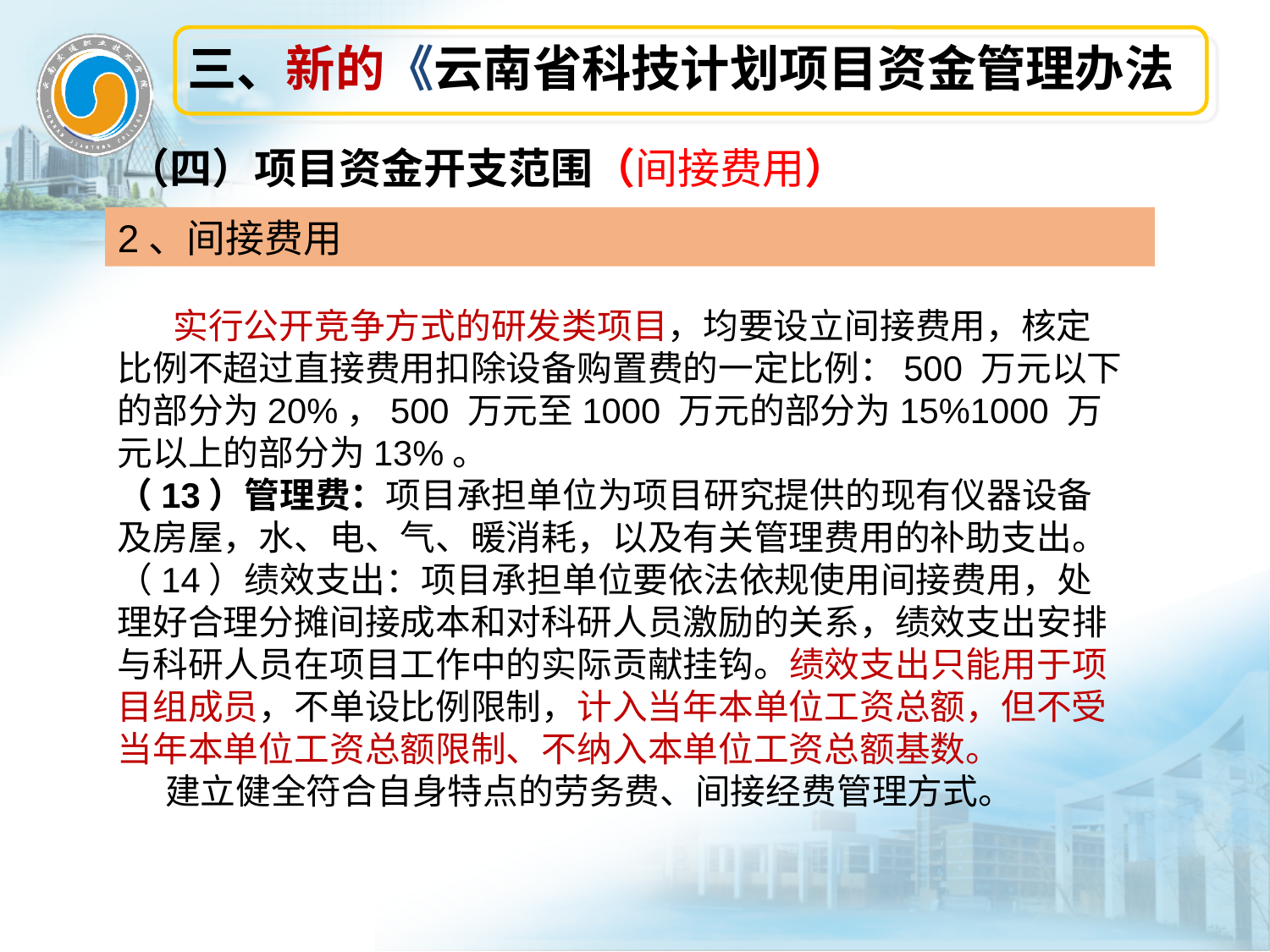

三、新的《云南省科技计划项目资金管理办法

（四）项目资金开支范围（间接费用）
2、间接费用
      实行公开竞争方式的研发类项目，均要设立间接费用，核定比例不超过直接费用扣除设备购置费的一定比例：500 万元以下的部分为20%，500 万元至1000 万元的部分为15%1000 万元以上的部分为13%。
（13）管理费：项目承担单位为项目研究提供的现有仪器设备及房屋，水、电、气、暖消耗，以及有关管理费用的补助支出。
（14）绩效支出：项目承担单位要依法依规使用间接费用，处理好合理分摊间接成本和对科研人员激励的关系，绩效支出安排与科研人员在项目工作中的实际贡献挂钩。绩效支出只能用于项目组成员，不单设比例限制，计入当年本单位工资总额，但不受当年本单位工资总额限制、不纳入本单位工资总额基数。
     建立健全符合自身特点的劳务费、间接经费管理方式。